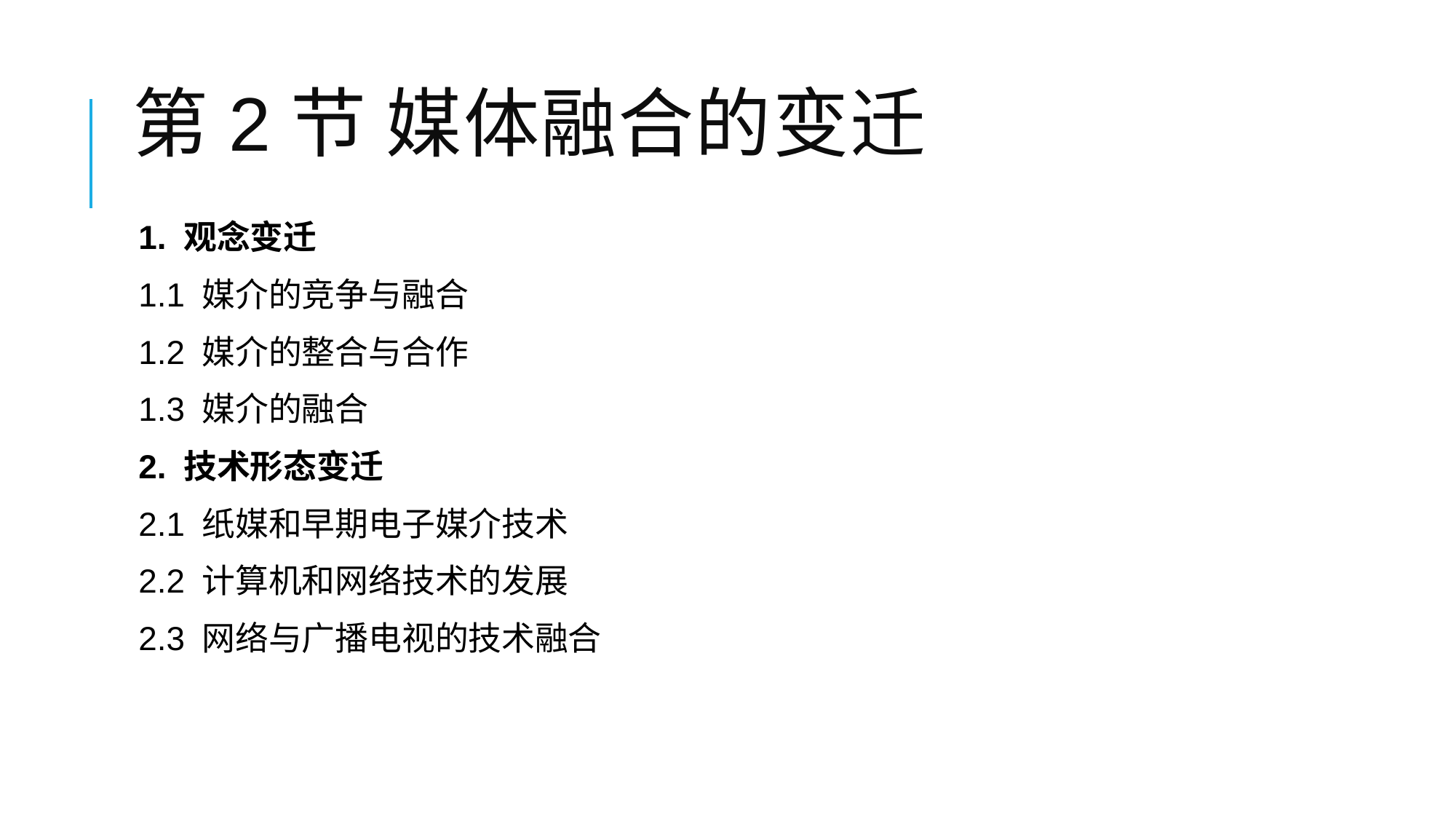

# 第2节 媒体融合的变迁
1. 观念变迁
1.1 媒介的竞争与融合
1.2 媒介的整合与合作
1.3 媒介的融合
2. 技术形态变迁
2.1 纸媒和早期电子媒介技术
2.2 计算机和网络技术的发展
2.3 网络与广播电视的技术融合